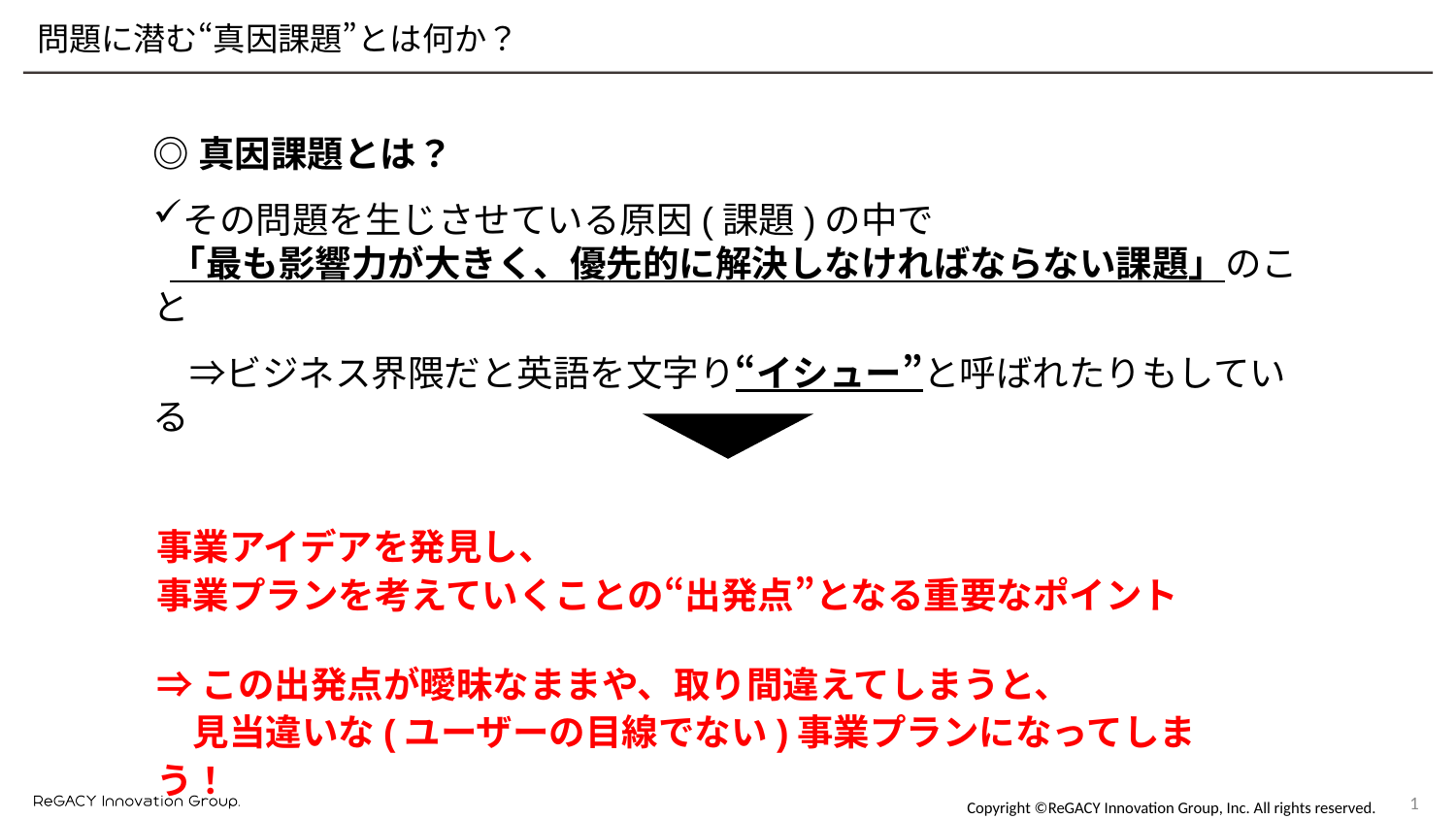

問題に潜む“真因課題”とは何か？
◎真因課題とは？
その問題を生じさせている原因(課題)の中で
  「最も影響力が大きく、優先的に解決しなければならない課題」のこと
　⇒ビジネス界隈だと英語を文字り“イシュー”と呼ばれたりもしている

事業アイデアを発見し、
事業プランを考えていくことの“出発点”となる重要なポイント

⇒この出発点が曖昧なままや、取り間違えてしまうと、
　見当違いな(ユーザーの目線でない)事業プランになってしまう！
1